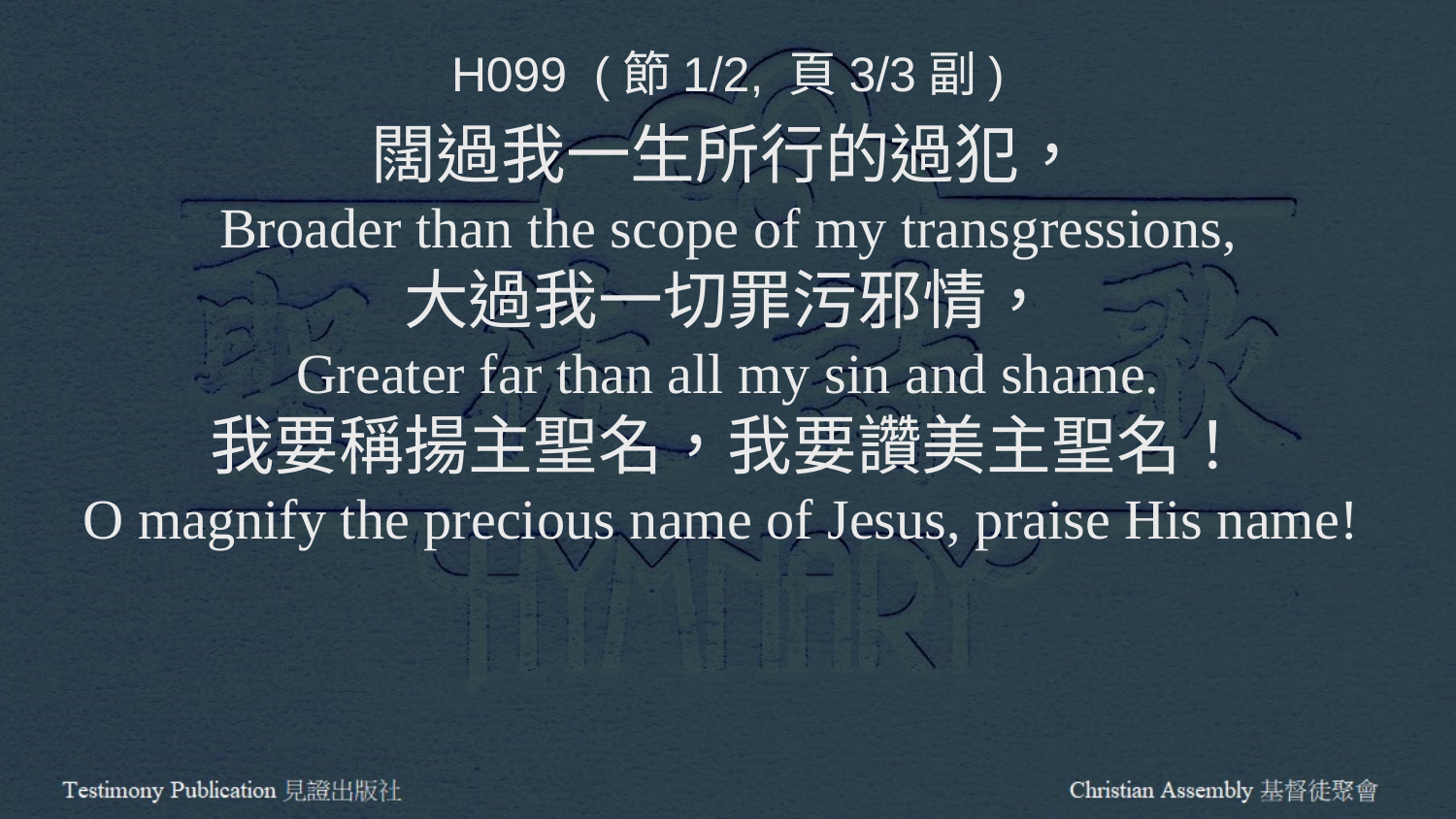

H099  (節1/2, 頁3/3副)
闊過我一生所行的過犯，
Broader than the scope of my transgressions,
大過我一切罪污邪情，
Greater far than all my sin and shame.
我要稱揚主聖名，我要讚美主聖名！
O magnify the precious name of Jesus, praise His name!